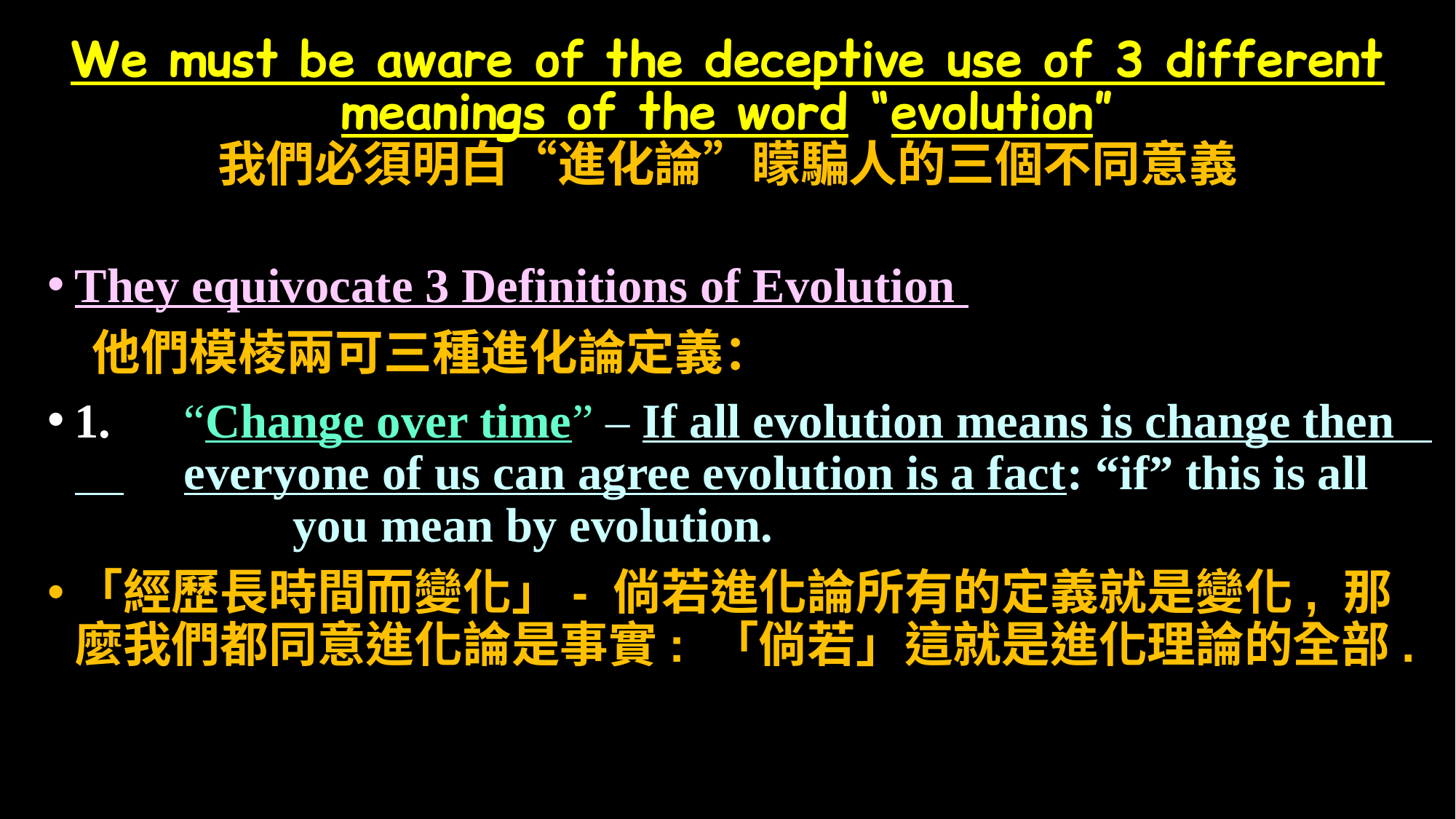

# We must be aware of the deceptive use of 3 different meanings of the word “evolution” 我們必須明白“進化論”矇騙人的三個不同意義
They equivocate 3 Definitions of Evolution
   他們模棱兩可三種進化論定義：
1.	“Change over time” – If all evolution means is change then        	everyone of us can agree evolution is a fact: “if” this is all                     	you mean by evolution.
「經歷長時間而變化」- 倘若進化論所有的定義就是變化, 那麼我們都同意進化論是事實: 「倘若」這就是進化理論的全部.